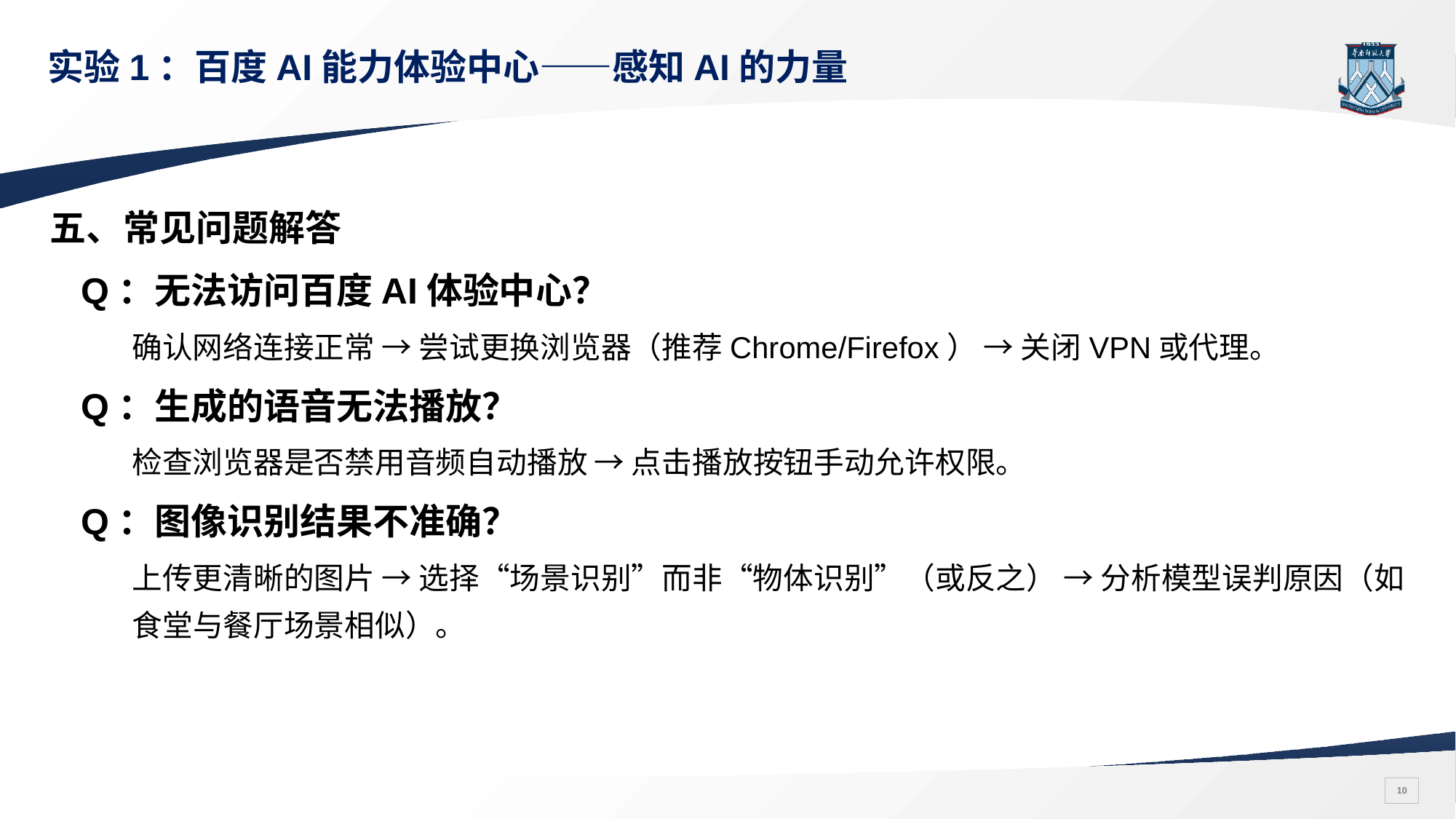

# 实验1：百度AI能力体验中心——感知AI的力量
五、常见问题解答
Q：无法访问百度AI体验中心？
确认网络连接正常 → 尝试更换浏览器（推荐Chrome/Firefox） → 关闭VPN或代理。
Q：生成的语音无法播放？
检查浏览器是否禁用音频自动播放 → 点击播放按钮手动允许权限。
Q：图像识别结果不准确？
上传更清晰的图片 → 选择“场景识别”而非“物体识别”（或反之） → 分析模型误判原因（如食堂与餐厅场景相似）。